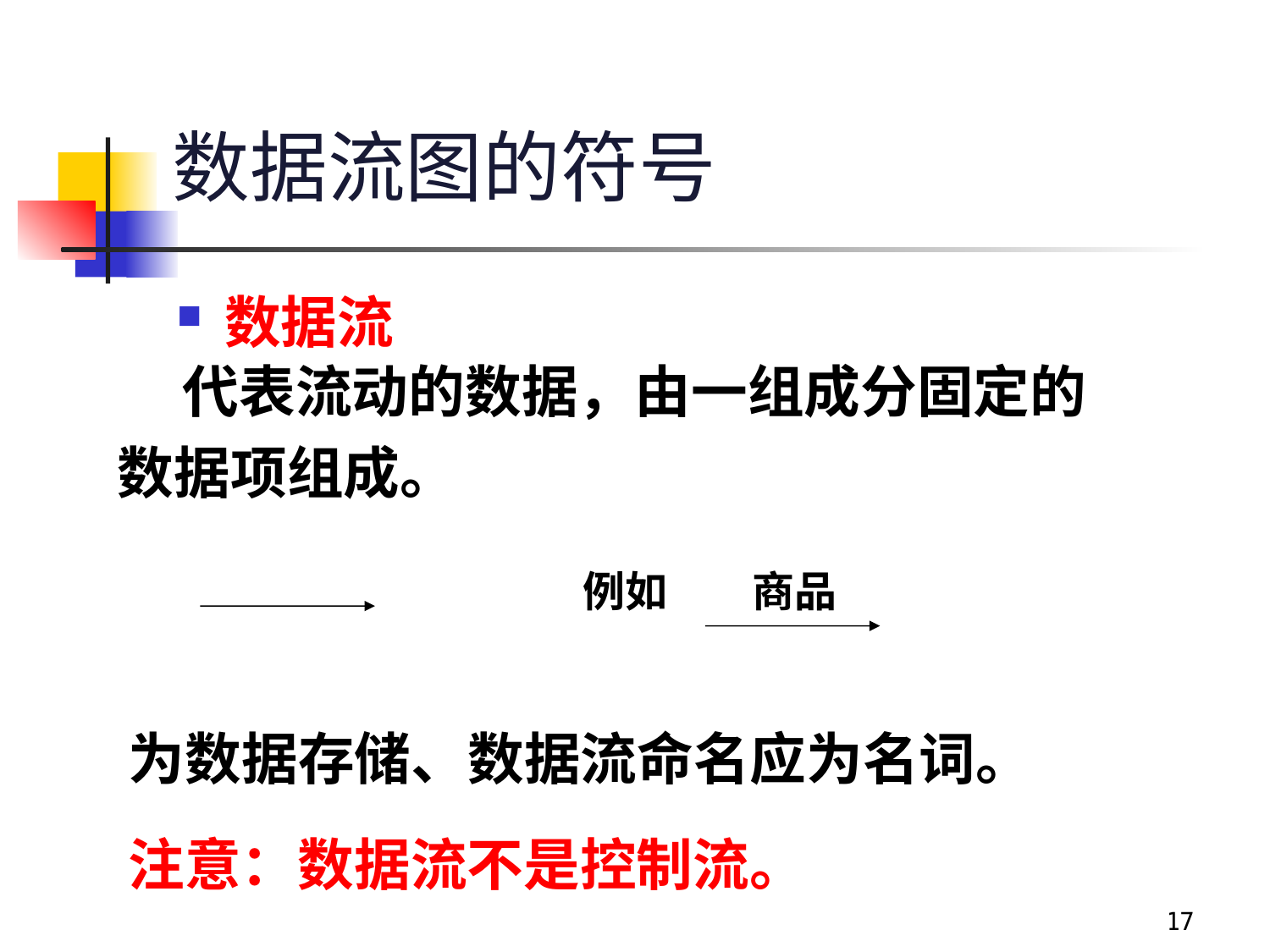

# 数据流图的符号
数据流
    代表流动的数据，由一组成分固定的数据项组成。
例如
商品

为数据存储、数据流命名应为名词。
注意：数据流不是控制流。
17